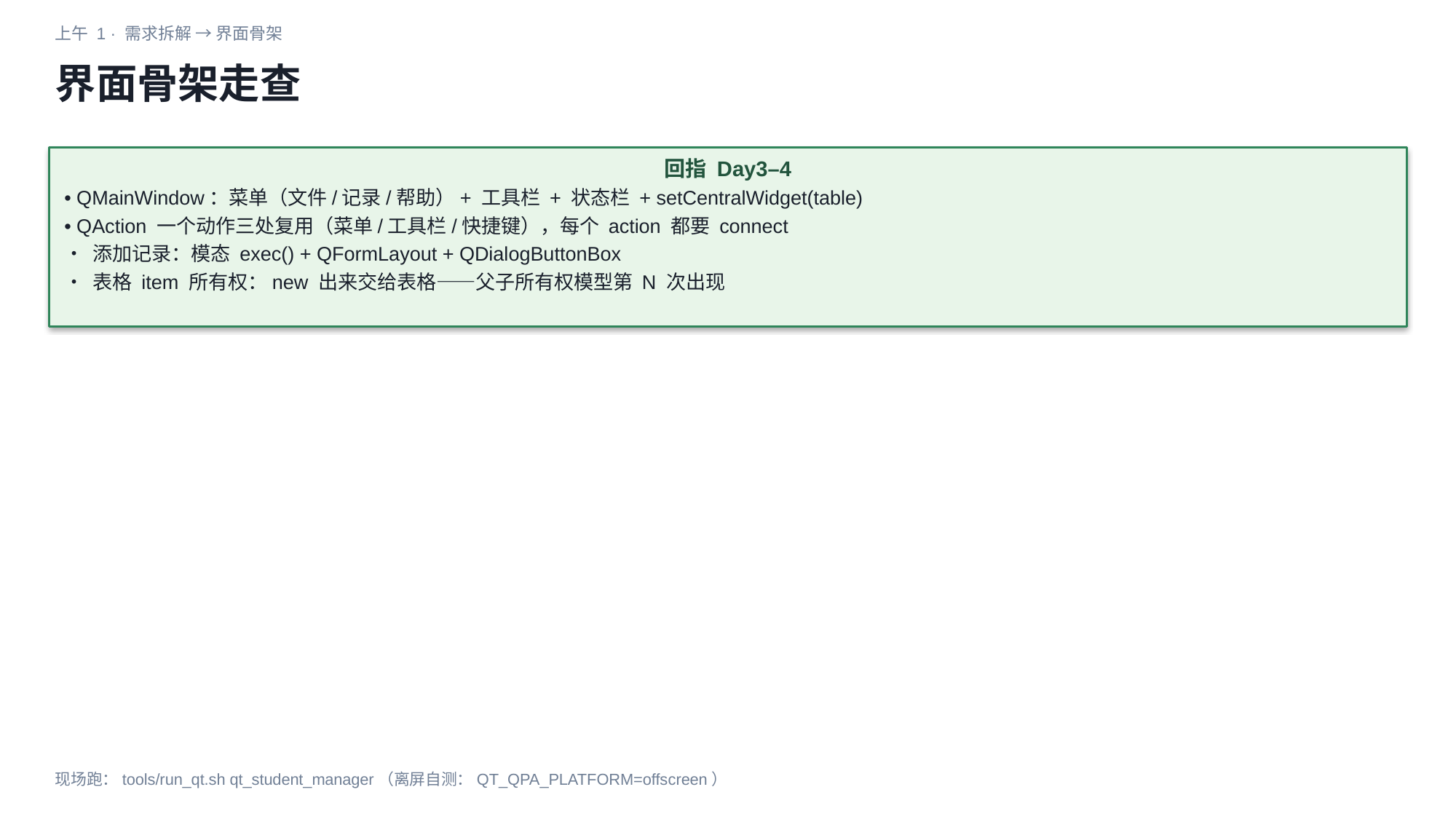

上午 1 · 需求拆解 → 界面骨架
界面骨架走查
回指 Day3–4
• QMainWindow：菜单（文件/记录/帮助）+ 工具栏 + 状态栏 + setCentralWidget(table)
• QAction 一个动作三处复用（菜单/工具栏/快捷键），每个 action 都要 connect
• 添加记录：模态 exec() + QFormLayout + QDialogButtonBox
• 表格 item 所有权：new 出来交给表格——父子所有权模型第 N 次出现
现场跑：tools/run_qt.sh qt_student_manager（离屏自测：QT_QPA_PLATFORM=offscreen）